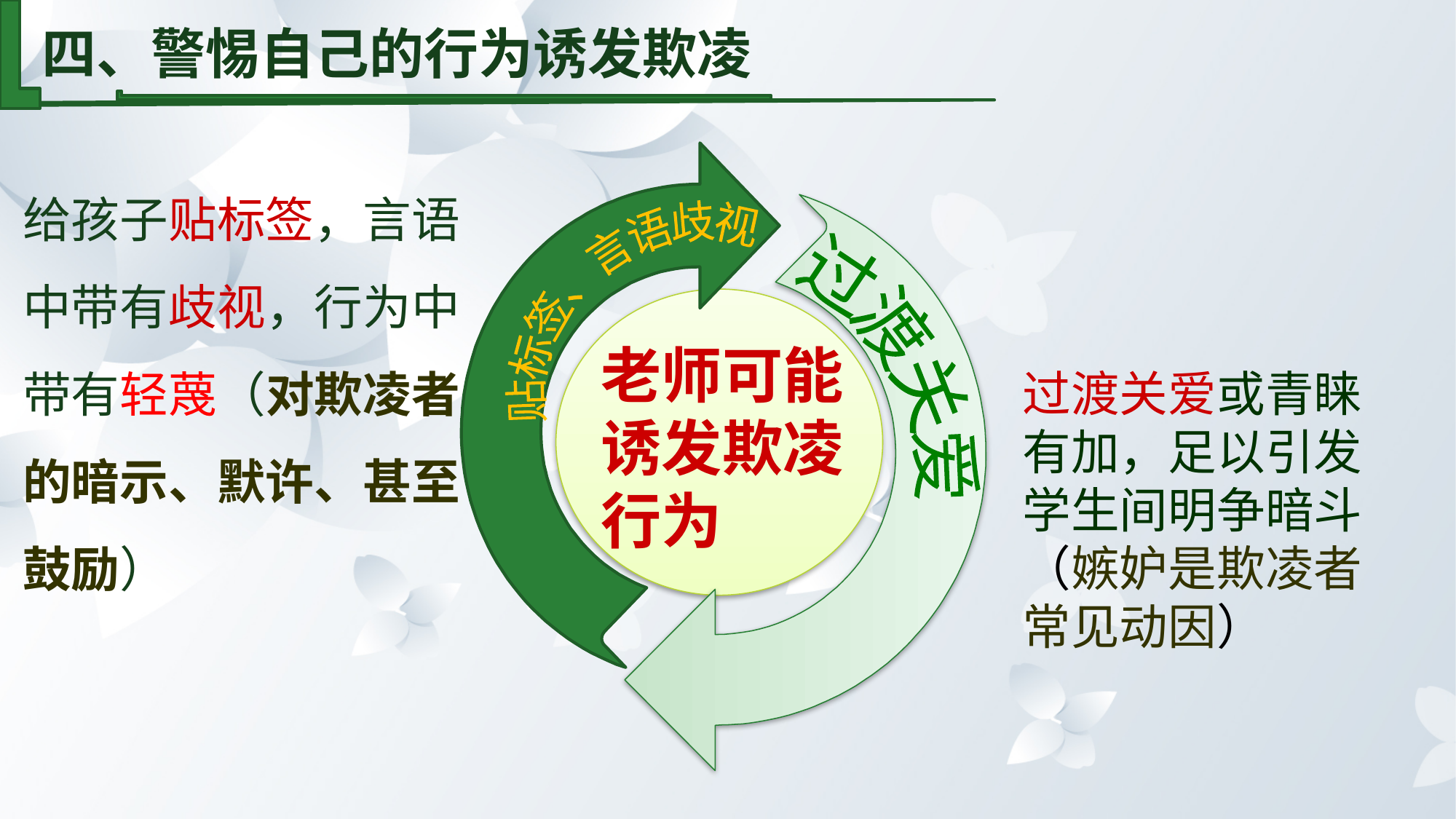

四、警惕自己的行为诱发欺凌

给孩子贴标签，言语中带有歧视，行为中带有轻蔑（对欺凌者的暗示、默许、甚至鼓励）
贴标签、言语歧视

过渡关爱

老师可能诱发欺凌行为
过渡关爱或青睐有加，足以引发学生间明争暗斗（嫉妒是欺凌者常见动因）